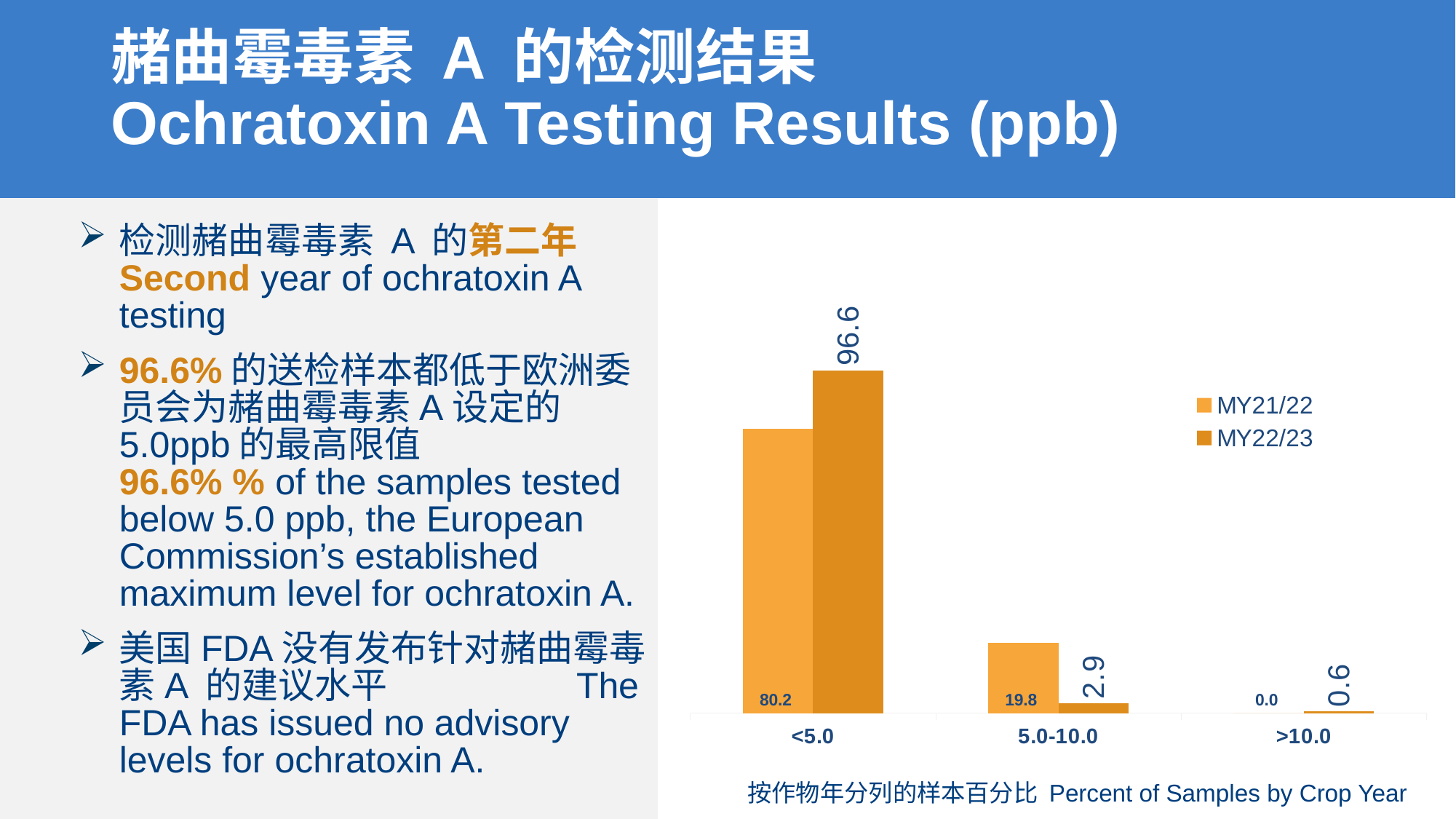

# 赭曲霉毒素 A 的检测结果 Ochratoxin A Testing Results (ppb)

[unsupported chart]

检测赭曲霉毒素 A 的第二年Second year of ochratoxin A testing
96.6%的送检样本都低于欧洲委员会为赭曲霉毒素A设定的5.0ppb的最高限值                96.6% % of the samples tested below 5.0 ppb, the European Commission’s established maximum level for ochratoxin A.
美国FDA没有发布针对赭曲霉毒素A 的建议水平                      The FDA has issued no advisory levels for ochratoxin A.

按作物年分列的样本百分比 Percent of Samples by Crop Year